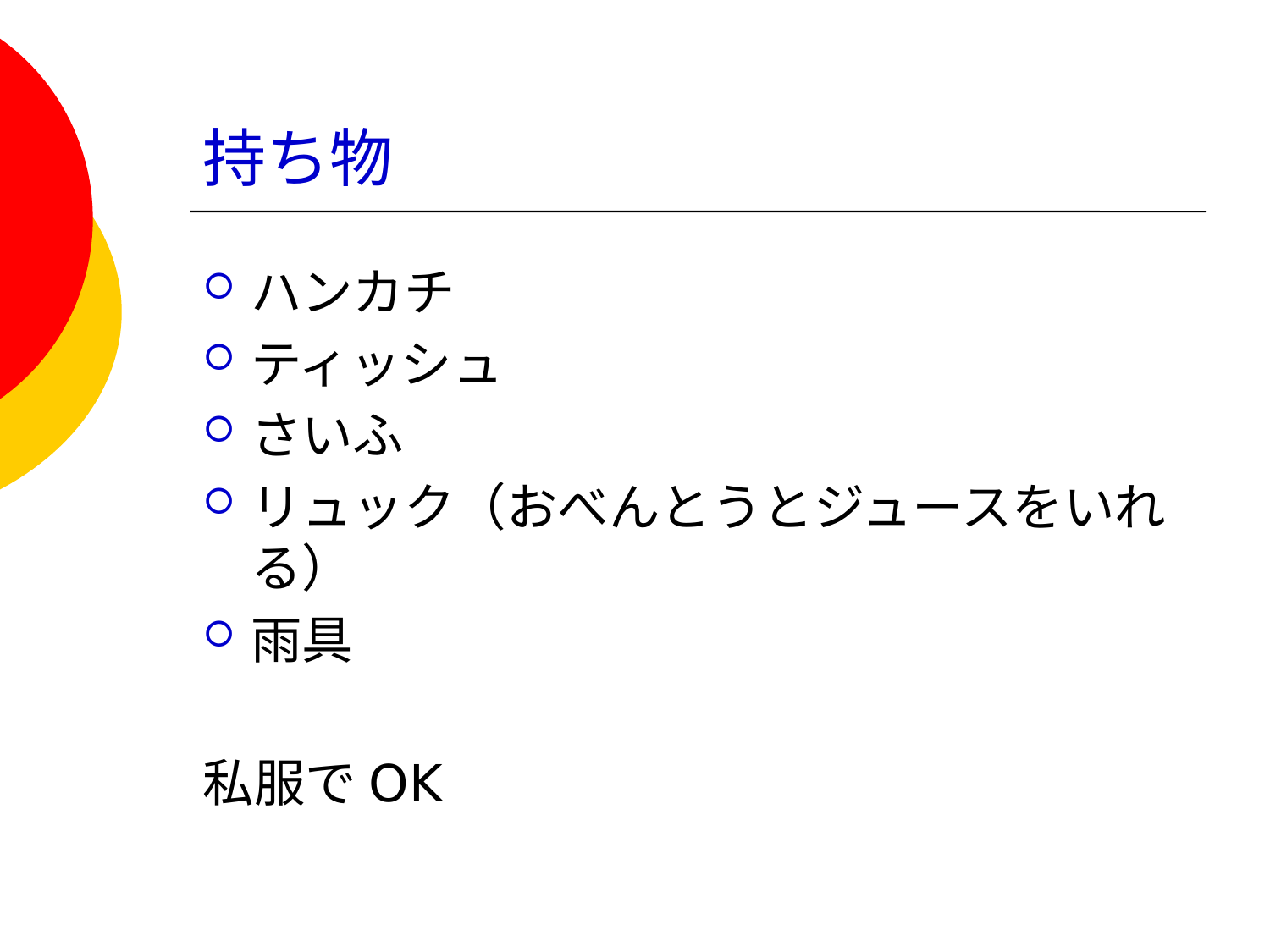

# 持ち物
ハンカチ
ティッシュ
さいふ
リュック（おべんとうとジュースをいれる）
雨具

私服でOK